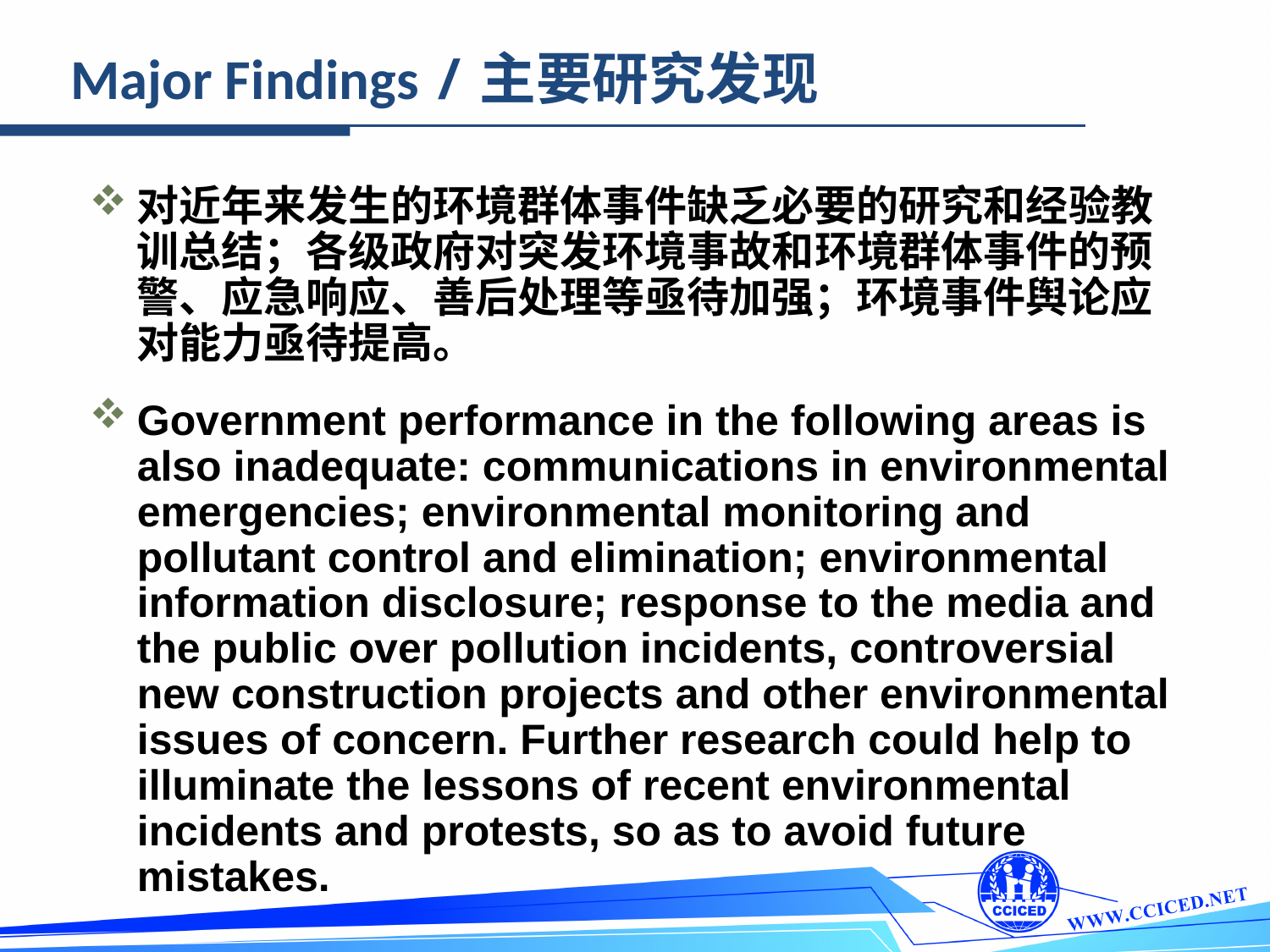

Major Findings /主要研究发现
对近年来发生的环境群体事件缺乏必要的研究和经验教训总结；各级政府对突发环境事故和环境群体事件的预警、应急响应、善后处理等亟待加强；环境事件舆论应对能力亟待提高。

Government performance in the following areas is also inadequate: communications in environmental emergencies; environmental monitoring and pollutant control and elimination; environmental information disclosure; response to the media and the public over pollution incidents, controversial new construction projects and other environmental issues of concern. Further research could help to illuminate the lessons of recent environmental incidents and protests, so as to avoid future mistakes.